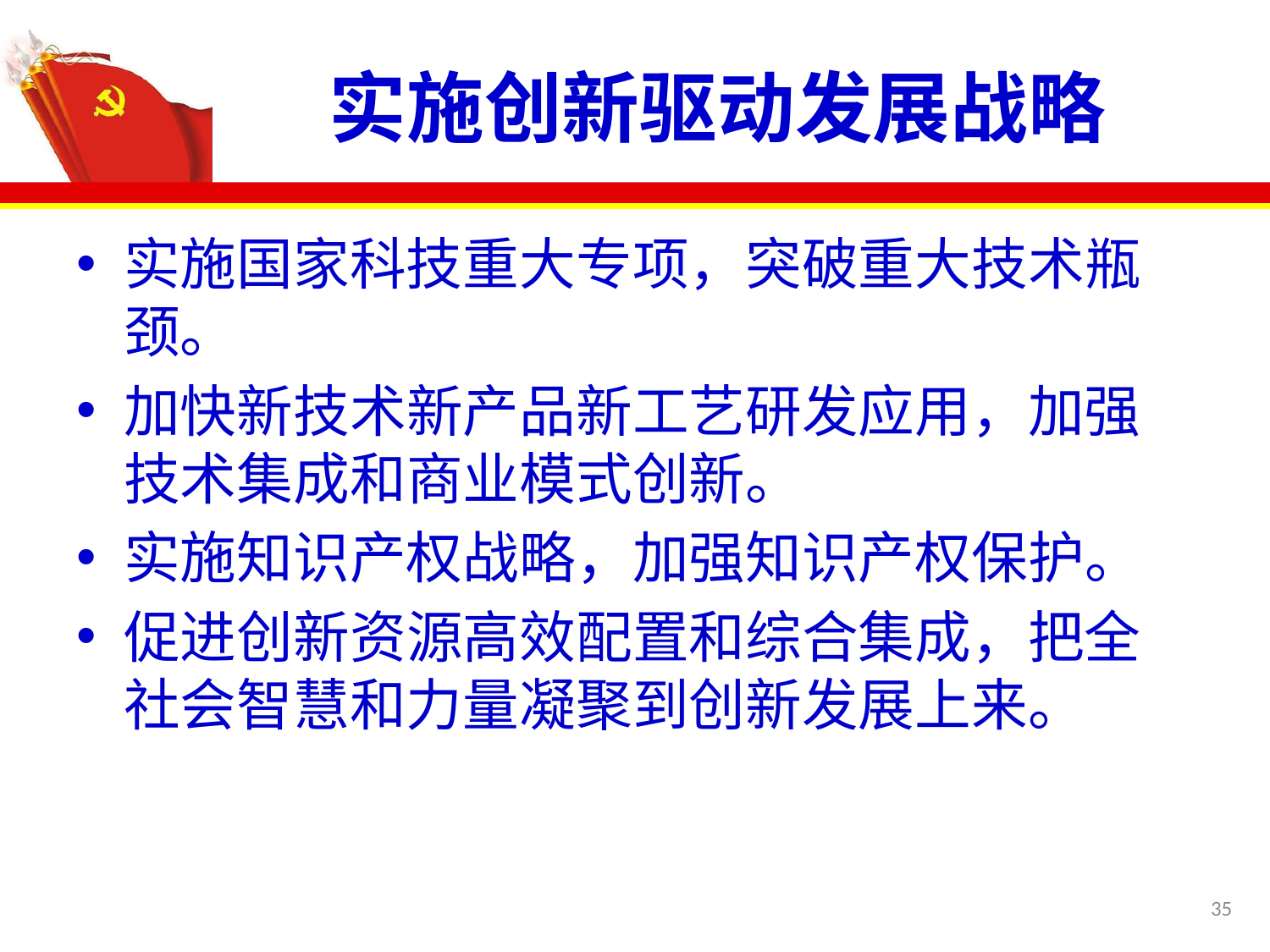

# 实施创新驱动发展战略
实施国家科技重大专项，突破重大技术瓶颈。
加快新技术新产品新工艺研发应用，加强技术集成和商业模式创新。
实施知识产权战略，加强知识产权保护。
促进创新资源高效配置和综合集成，把全社会智慧和力量凝聚到创新发展上来。
35